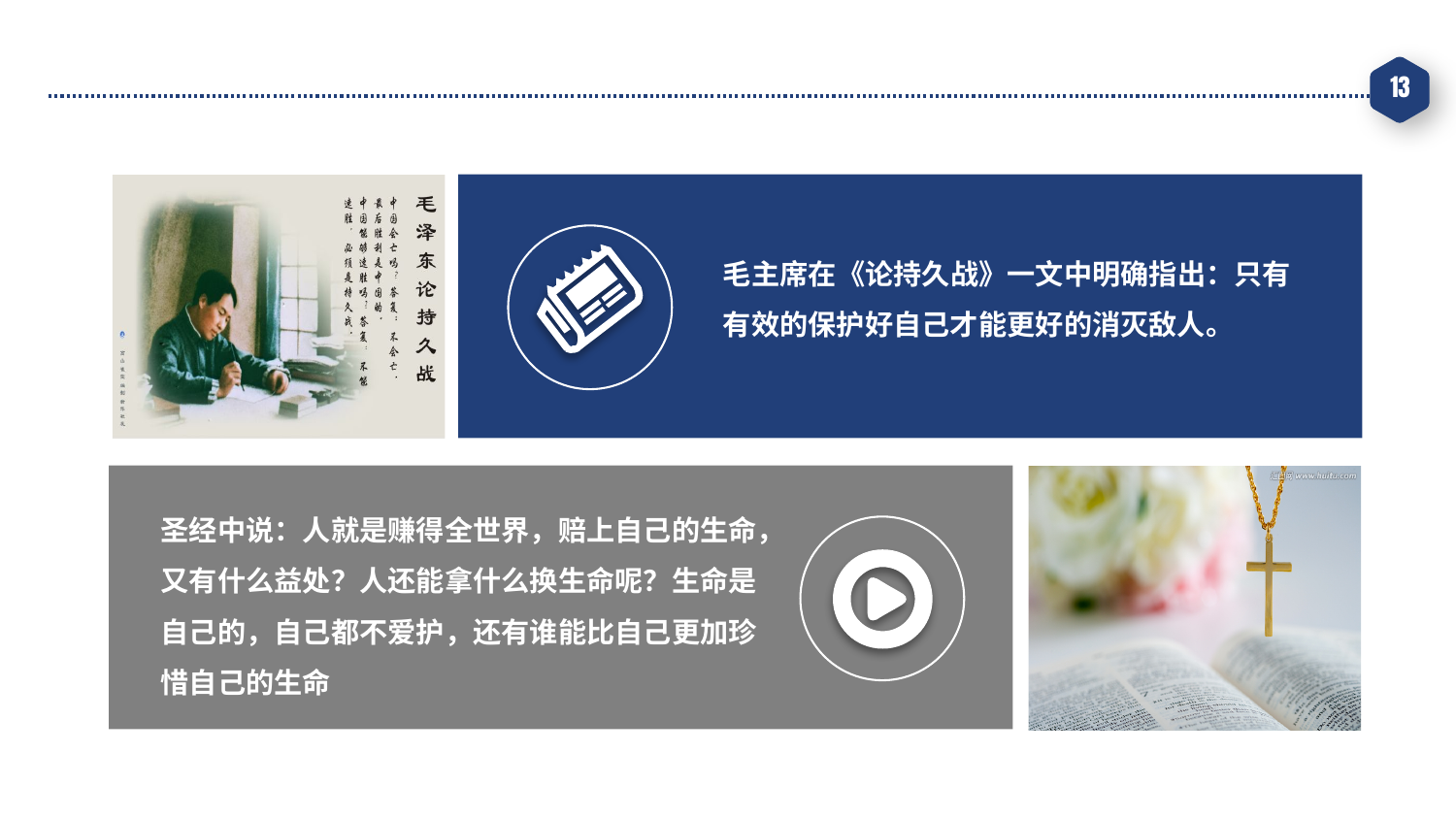

毛主席在《论持久战》一文中明确指出：只有有效的保护好自己才能更好的消灭敌人。

圣经中说：人就是赚得全世界，赔上自己的生命，又有什么益处？人还能拿什么换生命呢？生命是自己的，自己都不爱护，还有谁能比自己更加珍惜自己的生命